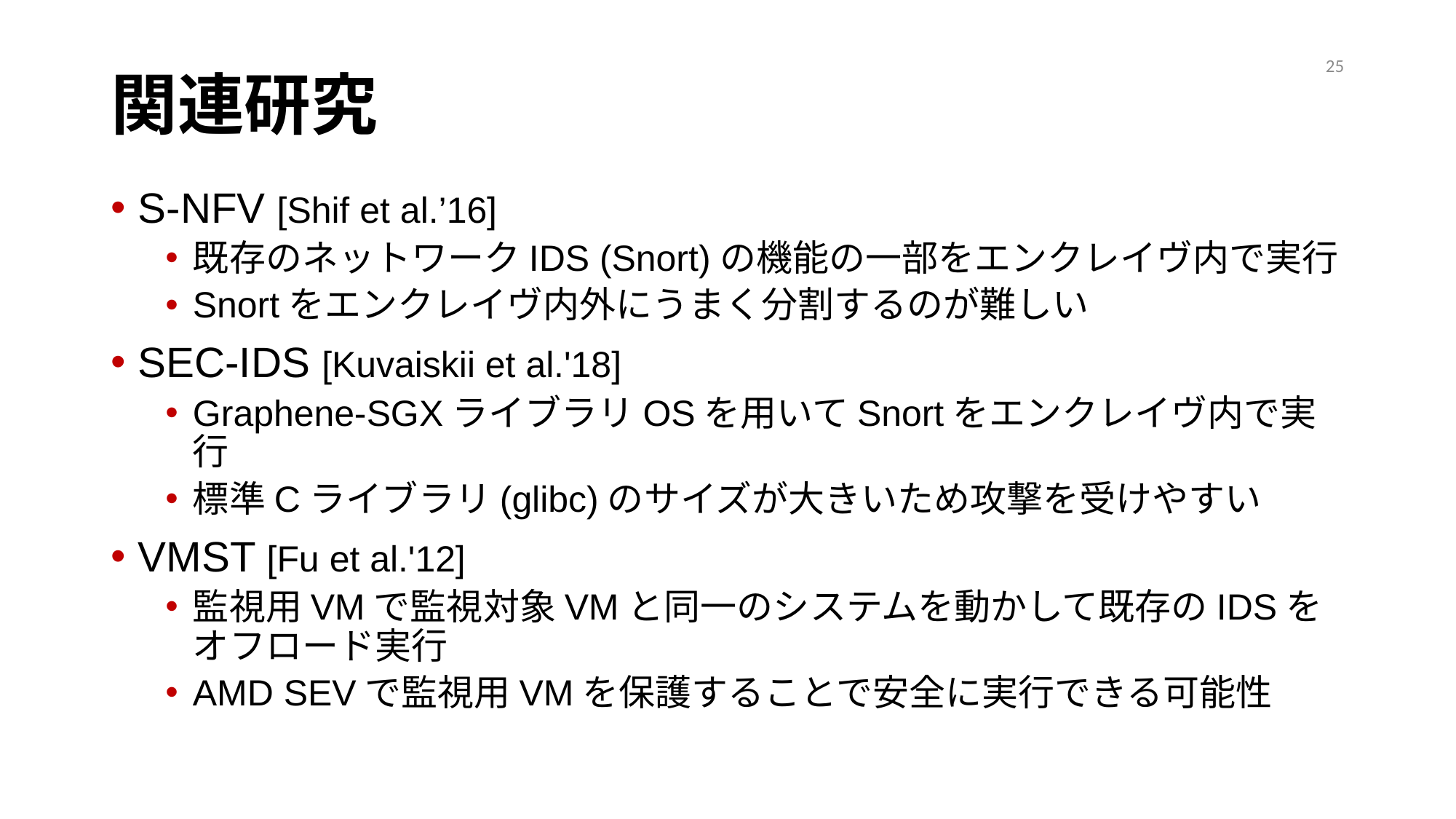

25
# 関連研究
S-NFV [Shif et al.’16]
既存のネットワークIDS (Snort)の機能の一部をエンクレイヴ内で実行
Snortをエンクレイヴ内外にうまく分割するのが難しい
SEC-IDS [Kuvaiskii et al.'18]
Graphene-SGXライブラリOSを用いてSnortをエンクレイヴ内で実行
標準Cライブラリ(glibc)のサイズが大きいため攻撃を受けやすい
VMST [Fu et al.'12]
監視用VMで監視対象VMと同一のシステムを動かして既存のIDSをオフロード実行
AMD SEVで監視用VMを保護することで安全に実行できる可能性